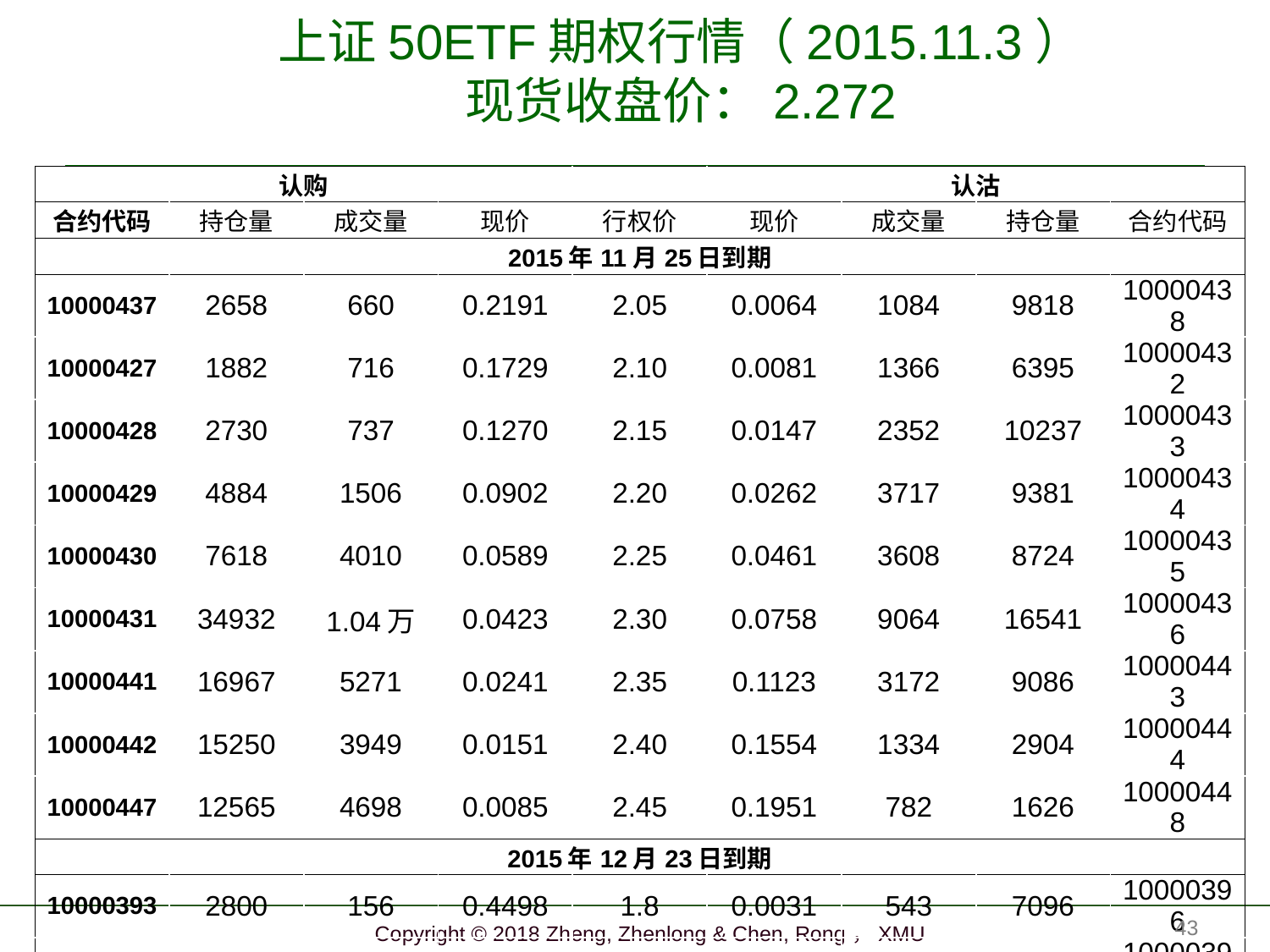

# 上证50ETF期权行情（2015.11.3） 现货收盘价：2.272
| 认购 |  |  |  |  | 认沽 |  |  |  |
| --- | --- | --- | --- | --- | --- | --- | --- | --- |
| 合约代码 | 持仓量 | 成交量 | 现价 | 行权价 | 现价 | 成交量 | 持仓量 | 合约代码 |
| 2015年11月25日到期 |  |  |  |  |  |  |  |  |
| 10000437 | 2658 | 660 | 0.2191 | 2.05 | 0.0064 | 1084 | 9818 | 10000438 |
| 10000427 | 1882 | 716 | 0.1729 | 2.10 | 0.0081 | 1366 | 6395 | 10000432 |
| 10000428 | 2730 | 737 | 0.1270 | 2.15 | 0.0147 | 2352 | 10237 | 10000433 |
| 10000429 | 4884 | 1506 | 0.0902 | 2.20 | 0.0262 | 3717 | 9381 | 10000434 |
| 10000430 | 7618 | 4010 | 0.0589 | 2.25 | 0.0461 | 3608 | 8724 | 10000435 |
| 10000431 | 34932 | 1.04万 | 0.0423 | 2.30 | 0.0758 | 9064 | 16541 | 10000436 |
| 10000441 | 16967 | 5271 | 0.0241 | 2.35 | 0.1123 | 3172 | 9086 | 10000443 |
| 10000442 | 15250 | 3949 | 0.0151 | 2.40 | 0.1554 | 1334 | 2904 | 10000444 |
| 10000447 | 12565 | 4698 | 0.0085 | 2.45 | 0.1951 | 782 | 1626 | 10000448 |
| 2015年12月23日到期 |  |  |  |  |  |  |  |  |
| 10000393 | 2800 | 156 | 0.4498 | 1.8 | 0.0031 | 543 | 7096 | 10000396 |
| 10000394 | 871 | 35 | 0.4050 | 1.85 | 0.0055 | 283 | 3043 | 10000397 |
| 10000395 | 771 | 46 | 0.3592 | 1.90 | 0.0076 | 133 | 2386 | 10000398 |
43